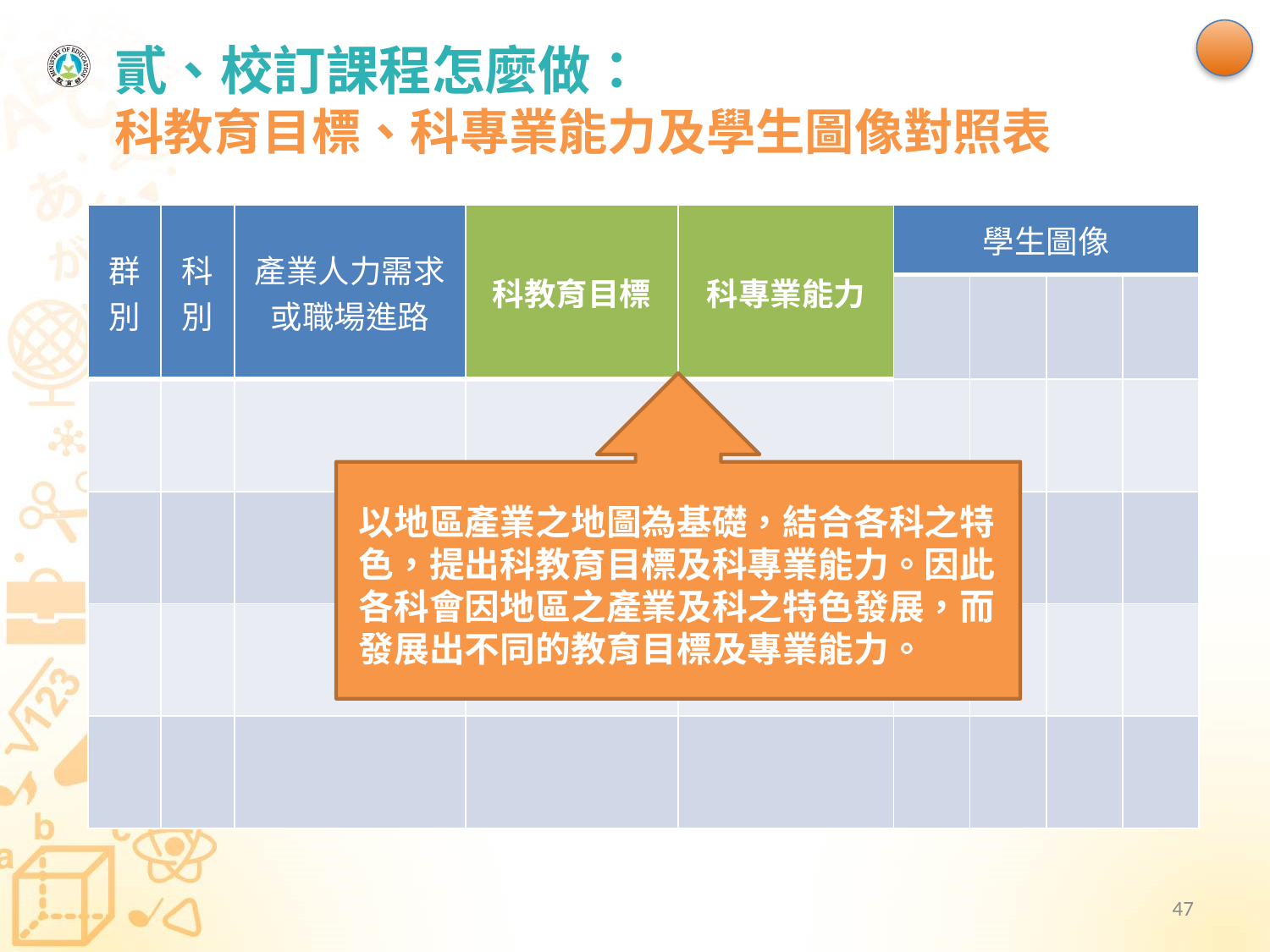

# 貳、校訂課程怎麼做： 科教育目標、科專業能力及學生圖像對照表
| 群別 | 科別 | 產業人力需求 或職場進路 | 科教育目標 | 科專業能力 | 學生圖像 |  |  |  |
| --- | --- | --- | --- | --- | --- | --- | --- | --- |
|  |  |  |  |  |  |  |  |  |
|  |  |  |  |  |  |  |  |  |
|  |  |  |  |  |  |  |  |  |
|  |  |  |  |  |  |  |  |  |
|  |  |  |  |  |  |  |  |  |

以地區產業之地圖為基礎，結合各科之特色，提出科教育目標及科專業能力。因此各科會因地區之產業及科之特色發展，而發展出不同的教育目標及專業能力。
47